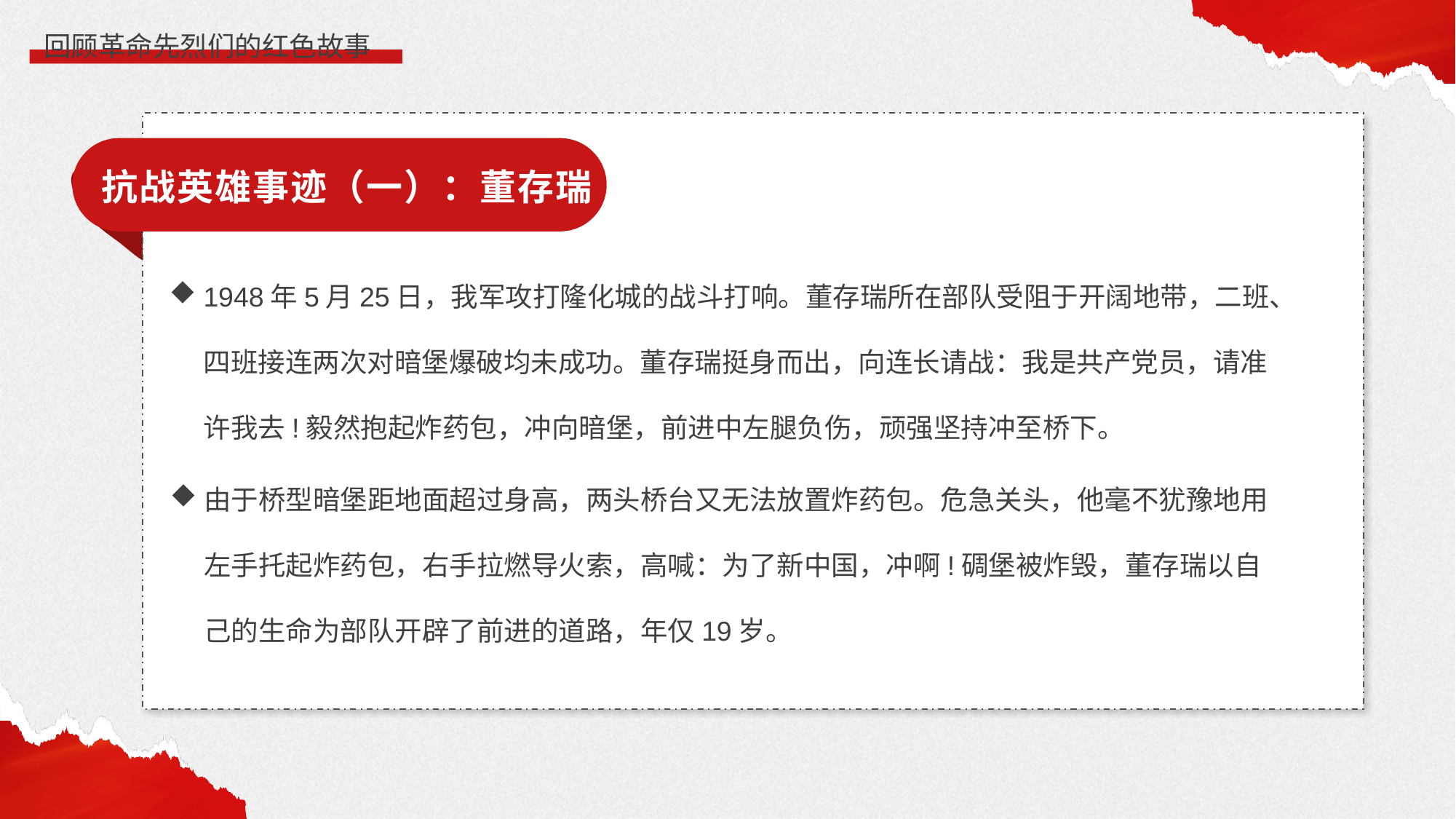

抗战英雄事迹（一）：董存瑞
1948年5月25日，我军攻打隆化城的战斗打响。董存瑞所在部队受阻于开阔地带，二班、四班接连两次对暗堡爆破均未成功。董存瑞挺身而出，向连长请战：我是共产党员，请准许我去!毅然抱起炸药包，冲向暗堡，前进中左腿负伤，顽强坚持冲至桥下。
由于桥型暗堡距地面超过身高，两头桥台又无法放置炸药包。危急关头，他毫不犹豫地用左手托起炸药包，右手拉燃导火索，高喊：为了新中国，冲啊!碉堡被炸毁，董存瑞以自己的生命为部队开辟了前进的道路，年仅19岁。